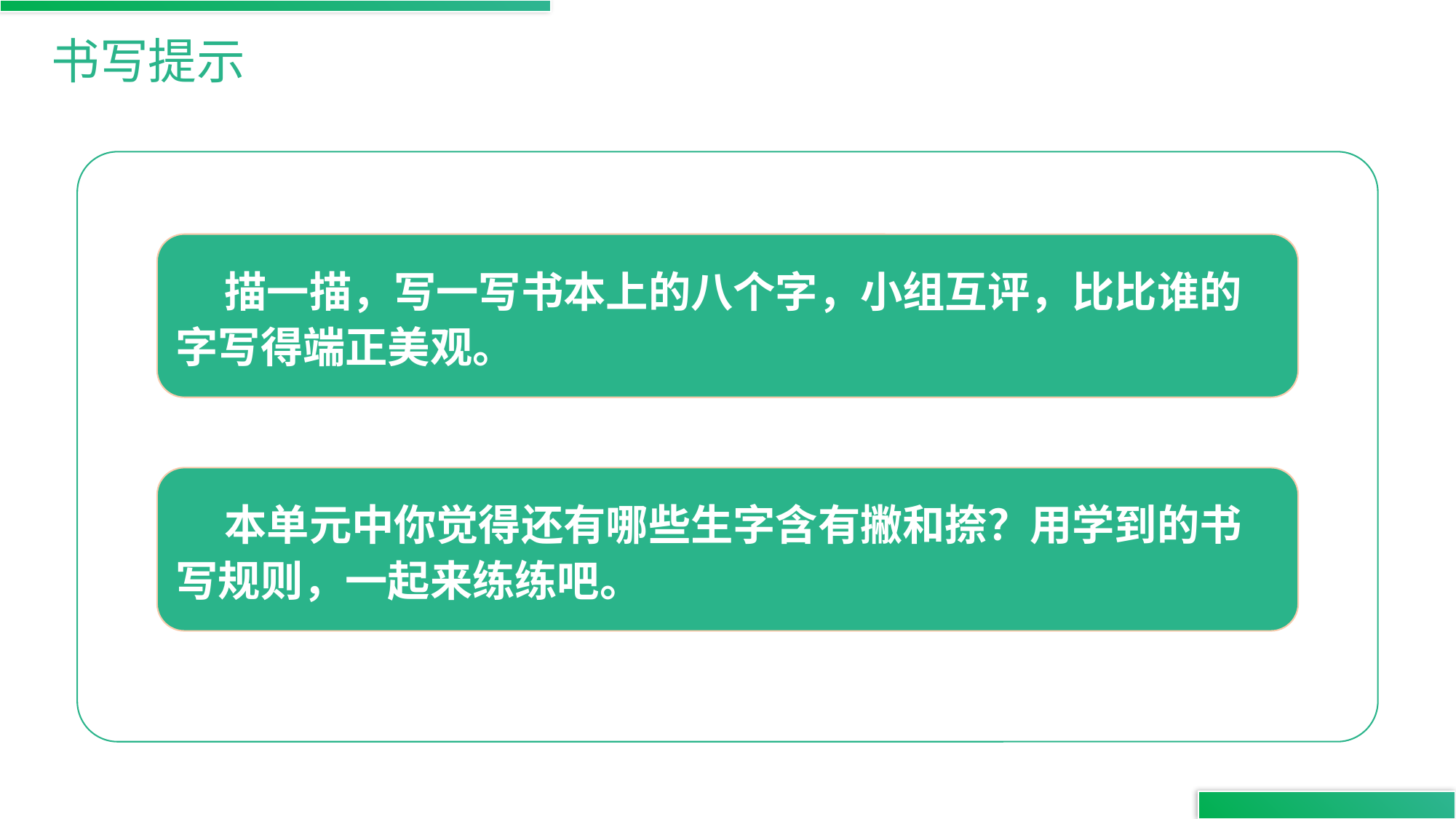

书写提示
    描一描，写一写书本上的八个字，小组互评，比比谁的字写得端正美观。
    本单元中你觉得还有哪些生字含有撇和捺？用学到的书写规则，一起来练练吧。